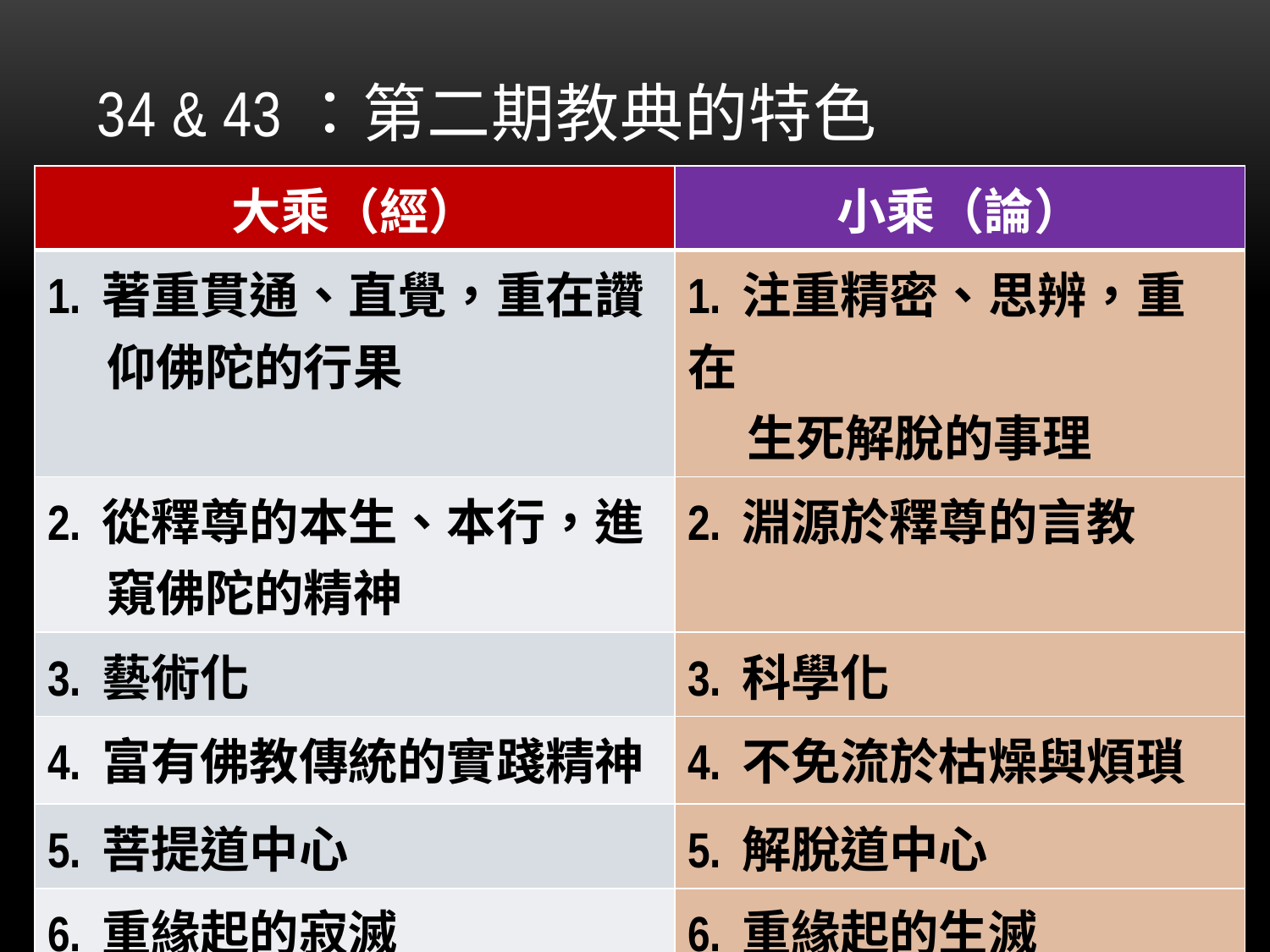

# 34 & 43：第二期教典的特色
| 大乘（經） | 小乘（論） |
| --- | --- |
| 1. 著重貫通、直覺，重在讚 仰佛陀的行果 | 1. 注重精密、思辨，重在 生死解脫的事理 |
| 2. 從釋尊的本生、本行，進 窺佛陀的精神 | 2. 淵源於釋尊的言教 |
| 3. 藝術化 | 3. 科學化 |
| 4. 富有佛教傳統的實踐精神 | 4. 不免流於枯燥與煩瑣 |
| 5. 菩提道中心 | 5. 解脫道中心 |
| 6. 重緣起的寂滅 | 6. 重緣起的生滅 |
| 7. 大乘經的適應世俗，題為 佛說，使經本與義說不分 | 7. 論典保存作者的名字， 體裁與經律不同 |